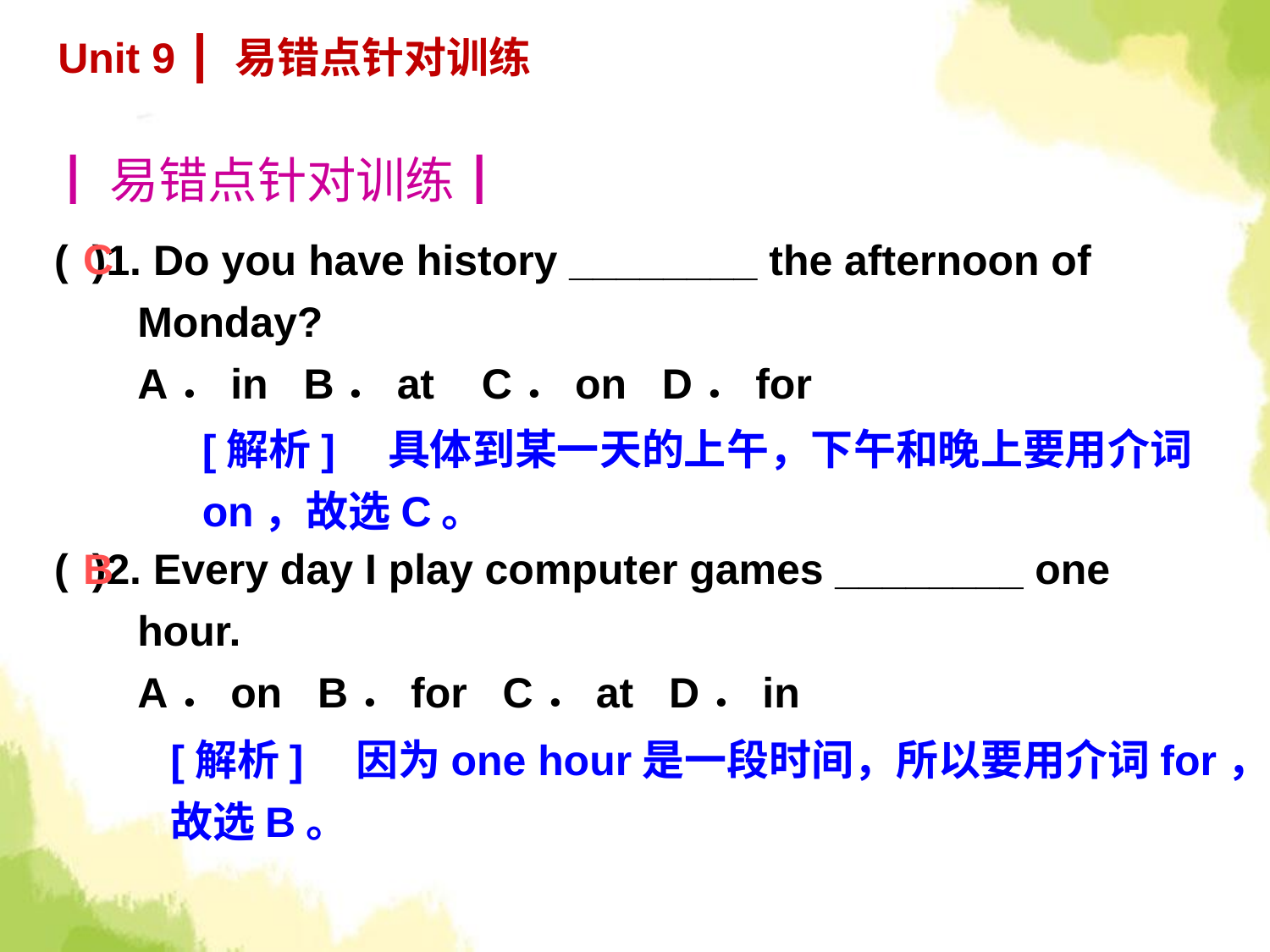

Unit 9 ┃ 易错点针对训练
┃易错点针对训练┃
(  )1. Do you have history ________ the afternoon of
       Monday?
       A．in   B．at    C．on   D．for

(  )2. Every day I play computer games ________ one
       hour.
       A．on   B．for   C．at   D．in

C
[解析]　具体到某一天的上午，下午和晚上要用介词
on，故选C。
B
[解析]　因为one hour是一段时间，所以要用介词for，
故选B。